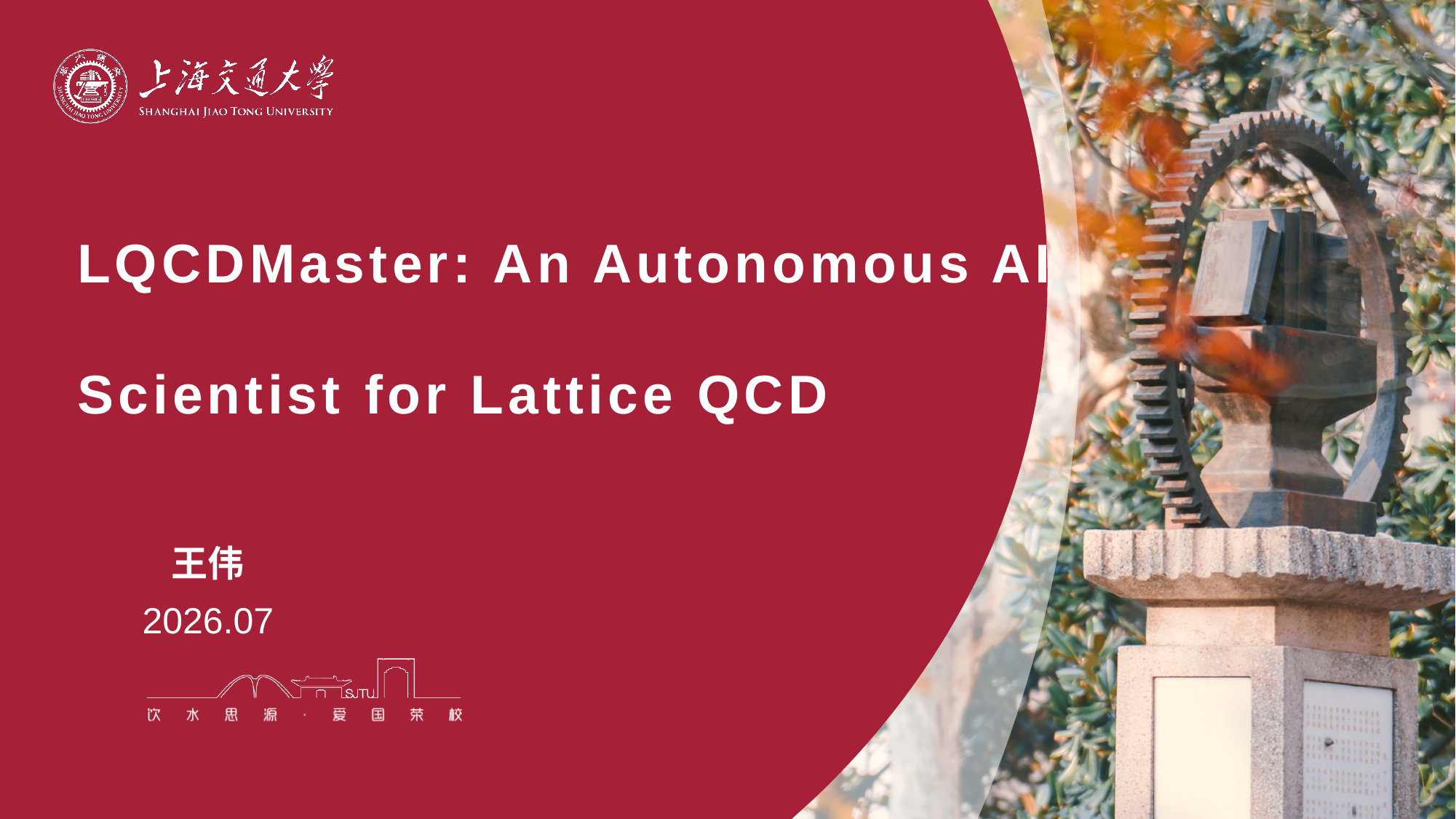

# LQCDMaster: An Autonomous AI Scientist for Lattice QCD
王伟
2026.07